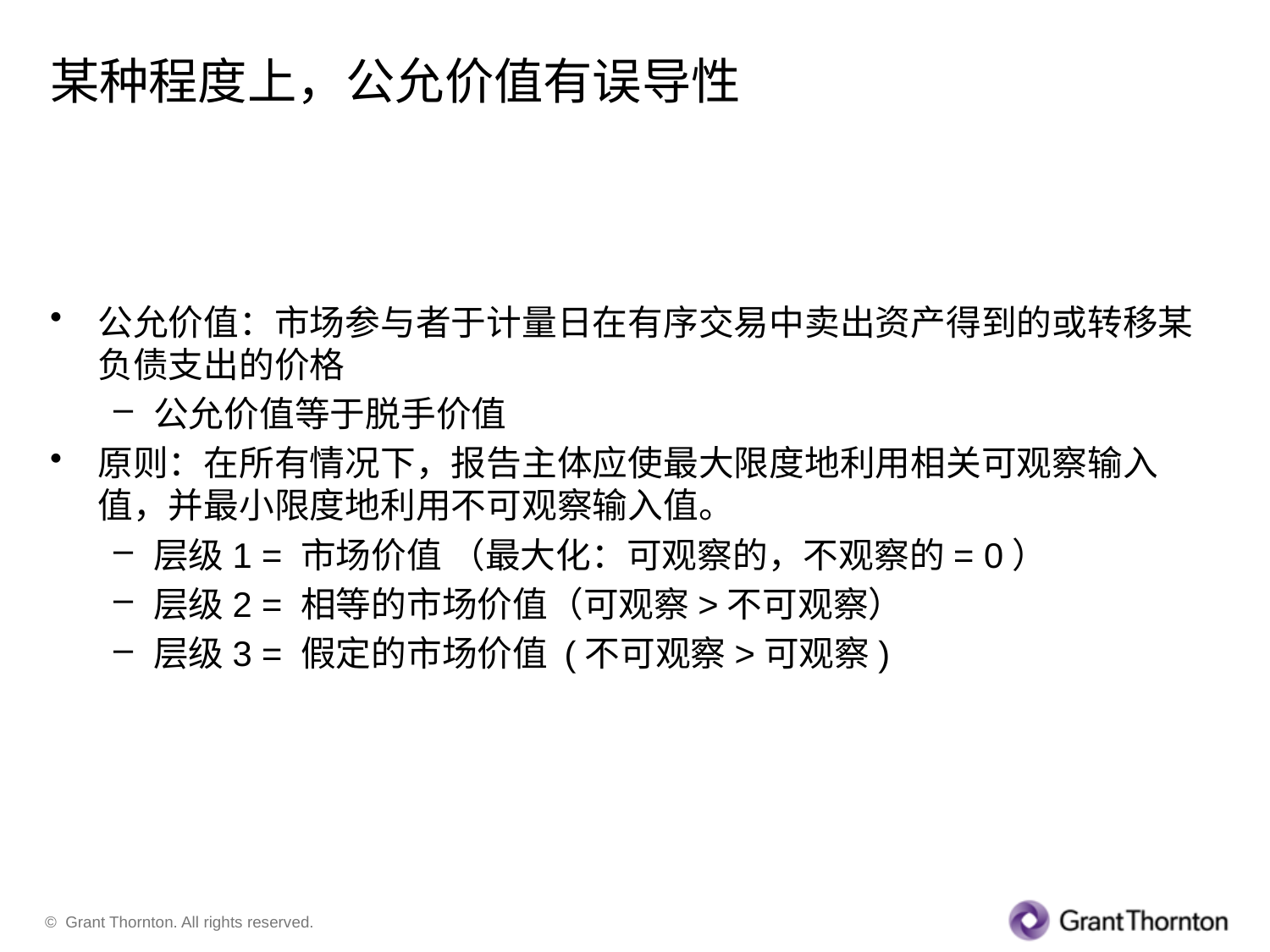

# 某种程度上，公允价值有误导性
公允价值：市场参与者于计量日在有序交易中卖出资产得到的或转移某负债支出的价格
公允价值等于脱手价值
原则：在所有情况下，报告主体应使最大限度地利用相关可观察输入值，并最小限度地利用不可观察输入值。
层级1 = 市场价值 （最大化：可观察的，不观察的= 0）
层级2 = 相等的市场价值（可观察>不可观察）
层级3 = 假定的市场价值 (不可观察>可观察)